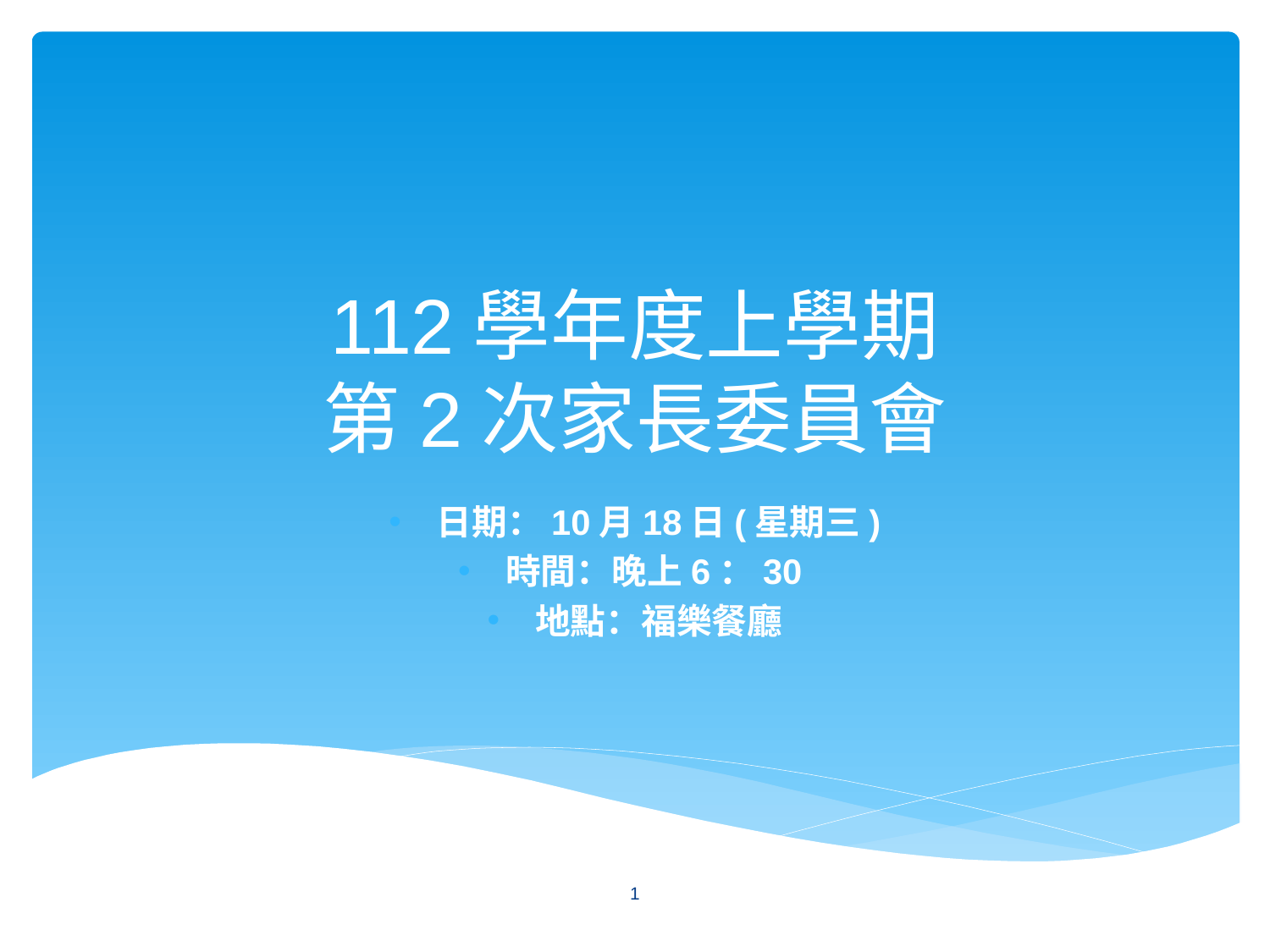

# 112學年度上學期
第2次家長委員會
日期：10月18日(星期三)
時間：晚上6：30
地點：福樂餐廳
1